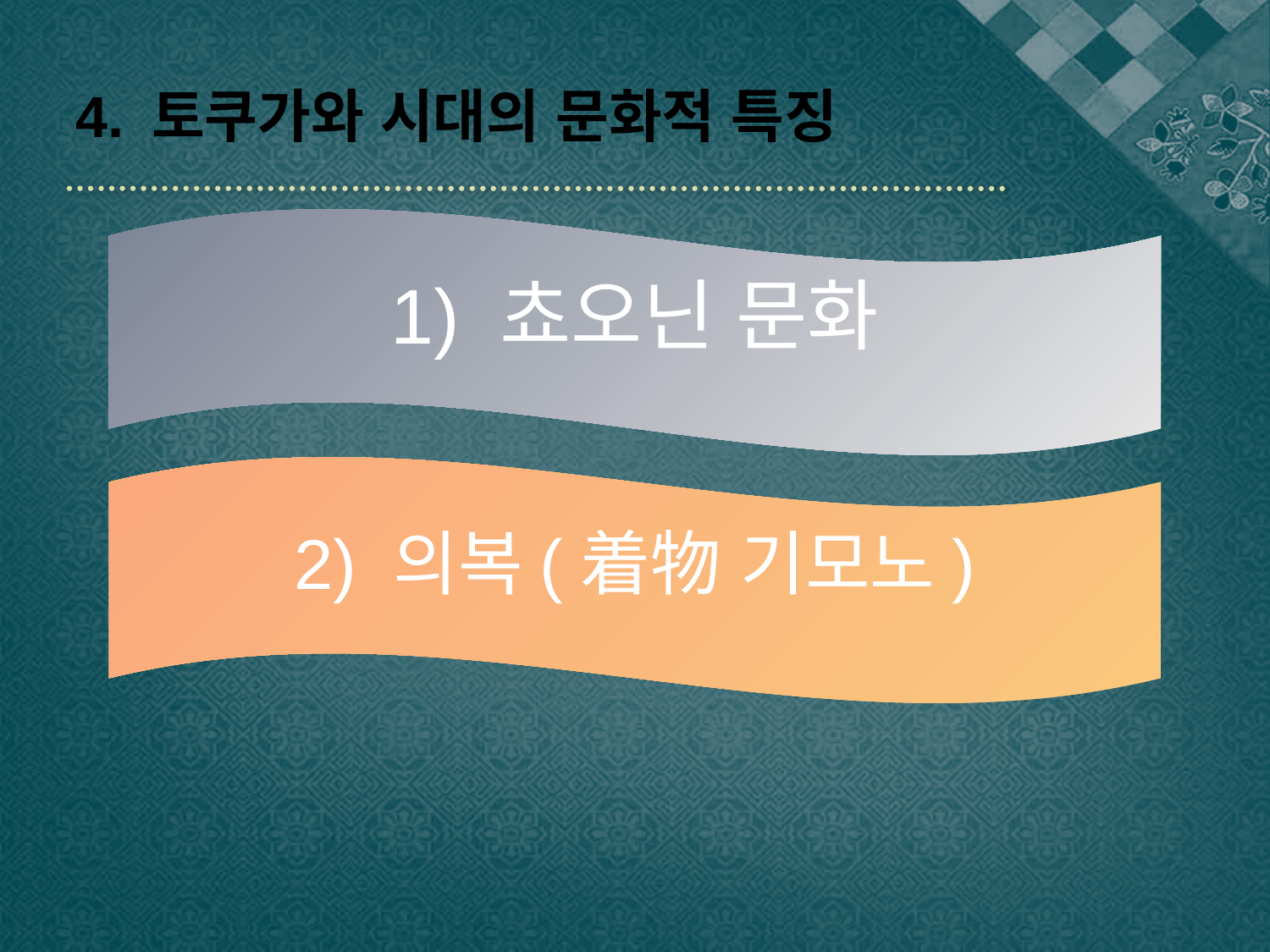

# 4. 토쿠가와 시대의 문화적 특징
1) 쵸오닌 문화

2) 의복(着物 기모노)